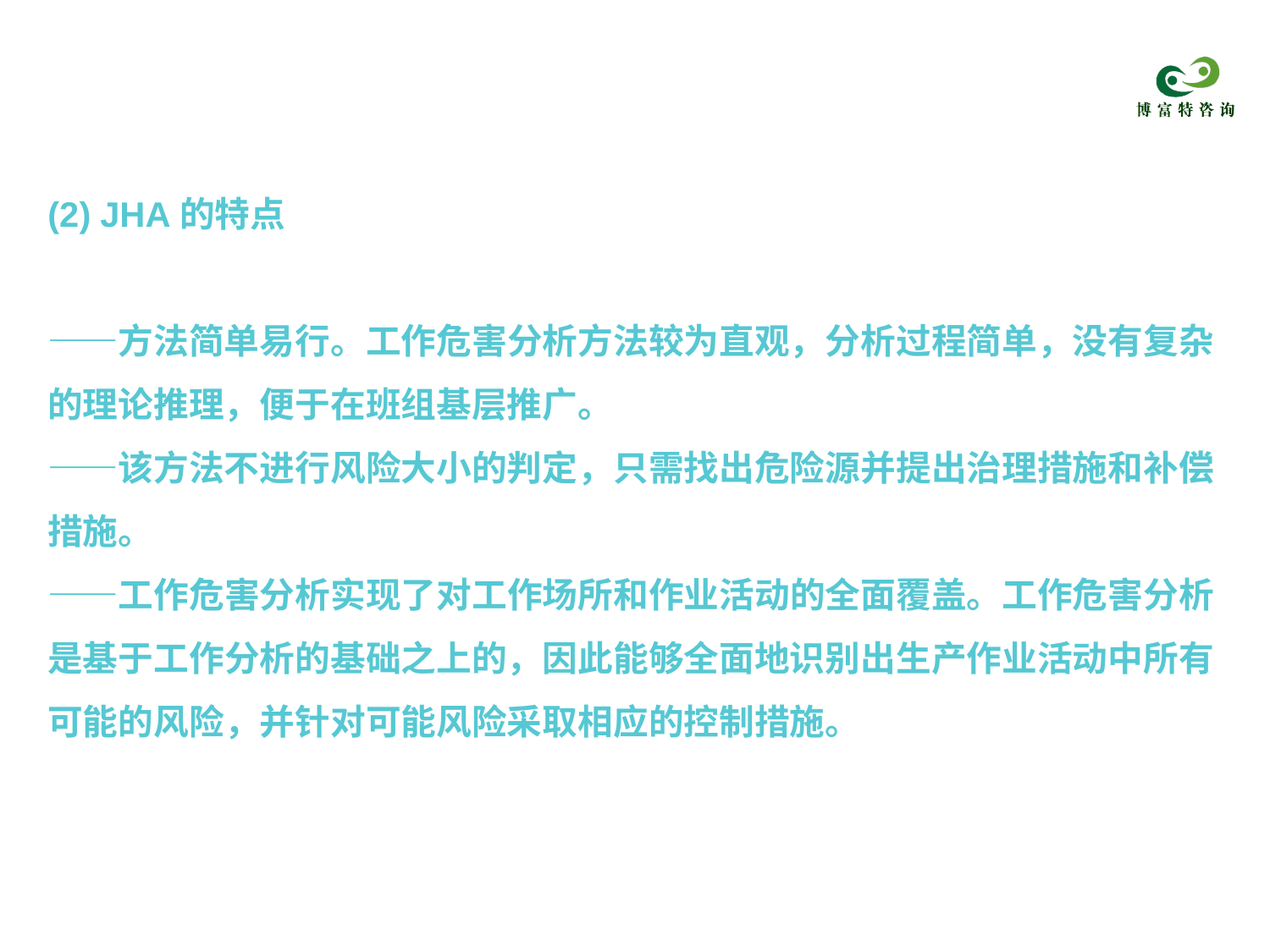

(2) JHA的特点
——方法简单易行。工作危害分析方法较为直观，分析过程简单，没有复杂的理论推理，便于在班组基层推广。
——该方法不进行风险大小的判定，只需找出危险源并提出治理措施和补偿措施。
——工作危害分析实现了对工作场所和作业活动的全面覆盖。工作危害分析是基于工作分析的基础之上的，因此能够全面地识别出生产作业活动中所有可能的风险，并针对可能风险采取相应的控制措施。